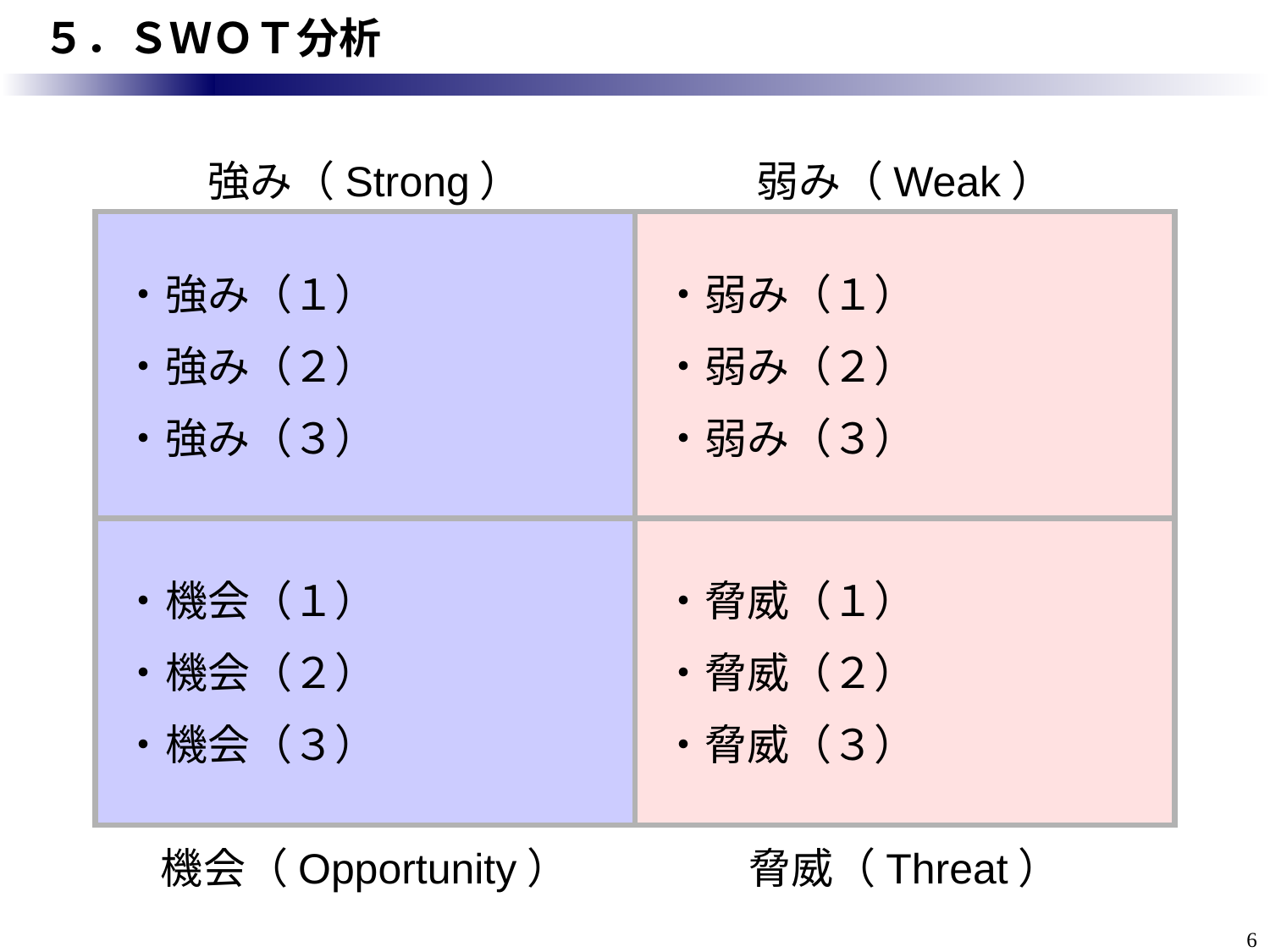

# ５．ＳＷＯＴ分析
強み（Strong）
弱み（Weak）
・強み（１）
・強み（２）
・強み（３）
・弱み（１）
・弱み（２）
・弱み（３）
・機会（１）
・機会（２）
・機会（３）
・脅威（１）
・脅威（２）
・脅威（３）
機会（Opportunity）
脅威（Threat）
6